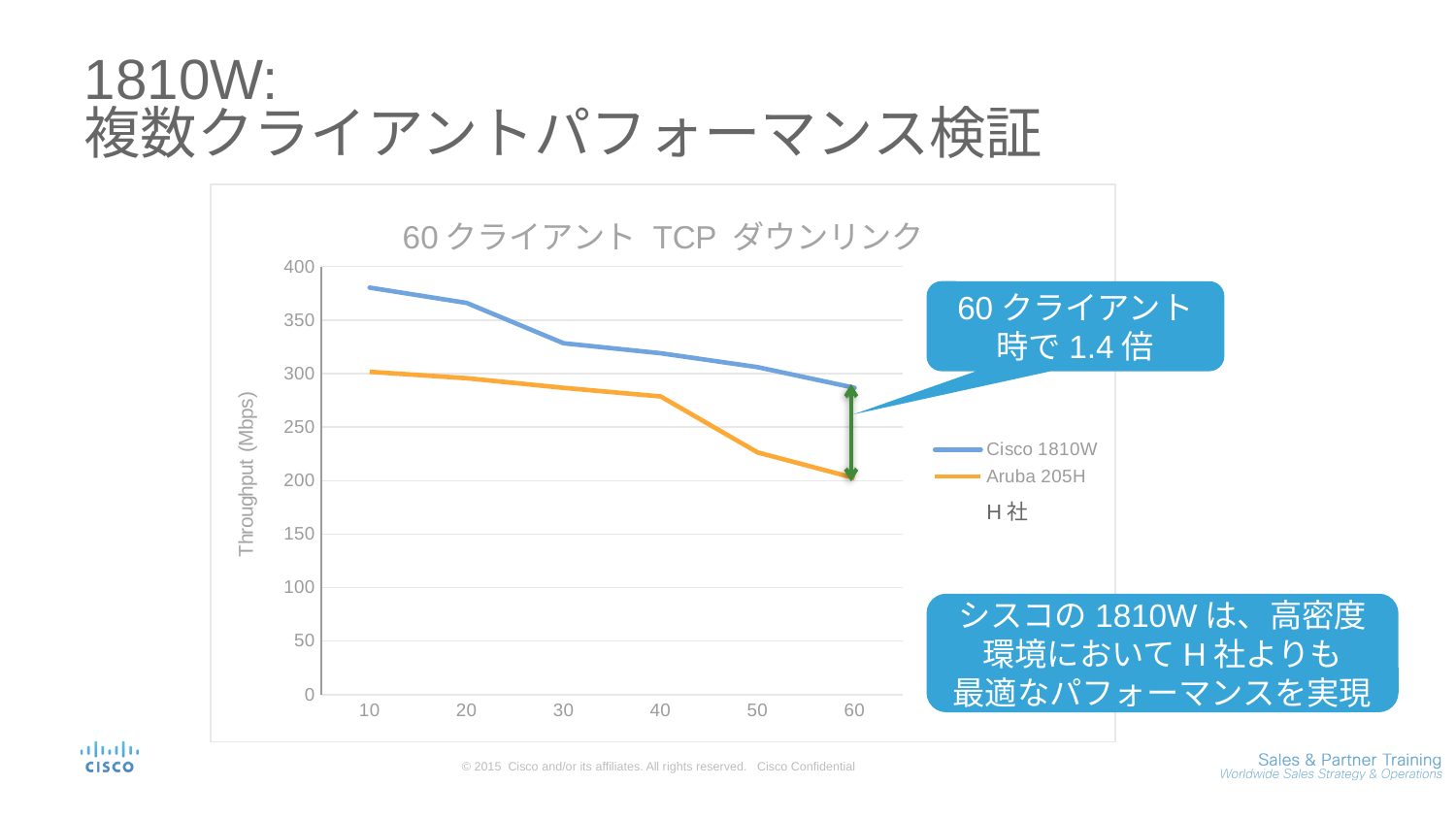

# 1810W: 複数クライアントパフォーマンス検証

### Chart: 60クライアント TCP ダウンリンク

| Category | Cisco 1810W | Aruba 205H |
|---|---|---|
| 10.0 | 380.3333333333333 | 301.6666666666666 |
| 20.0 | 366.0 | 295.6666666666666 |
| 30.0 | 328.3333333333333 | 286.6666666666666 |
| 40.0 | 319.0 | 278.6666666666666 |
| 50.0 | 306.0 | 226.3333333333333 |
| 60.0 | 286.6666666666666 | 202.3333333333333 |
60クライアント時で1.4倍
H社
シスコの1810Wは、高密度
環境においてH社よりも
最適なパフォーマンスを実現